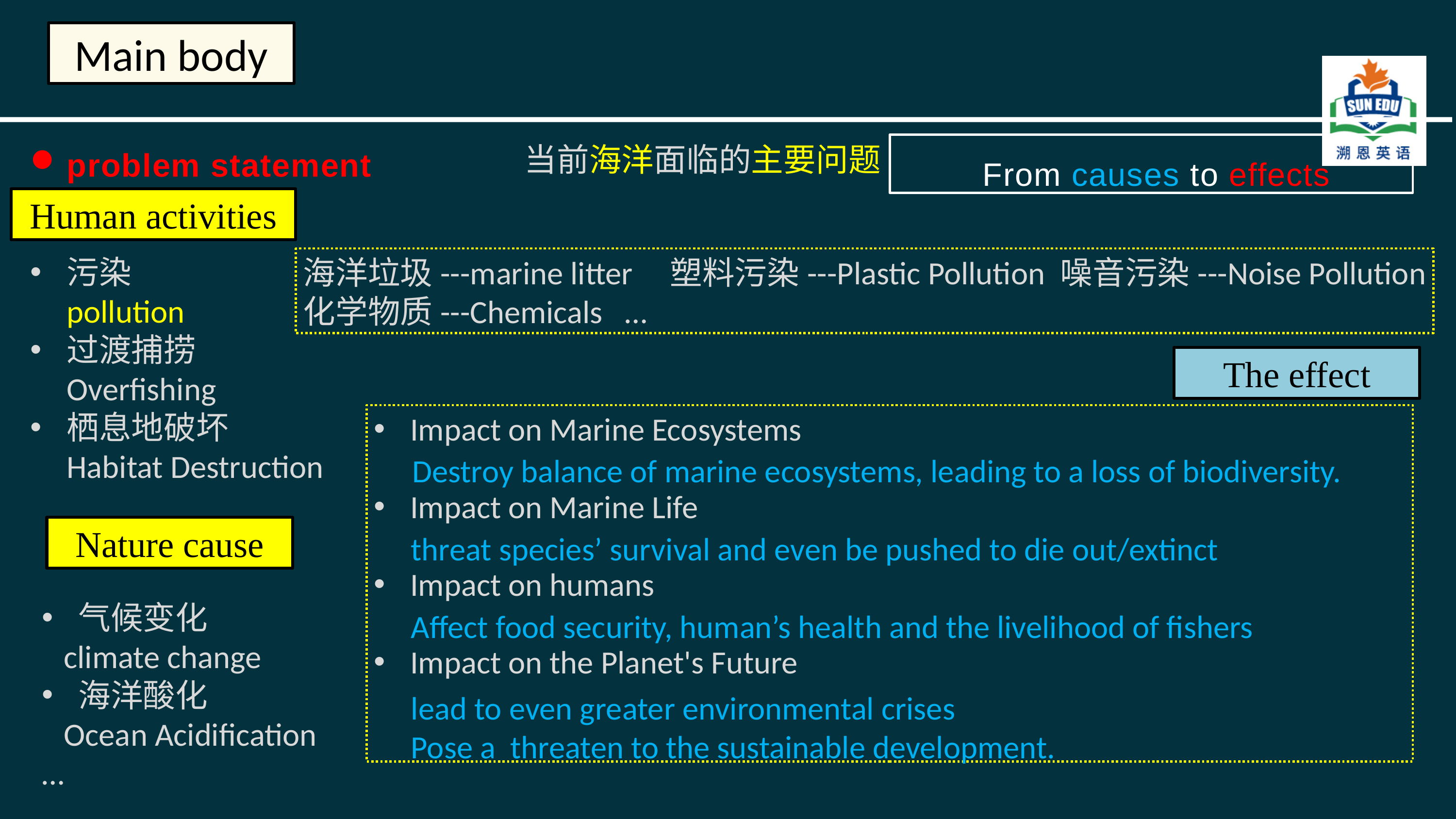

Main body

 From causes to effects
当前海洋面临的主要问题
problem statement
Human activities
污染
     pollution
过渡捕捞
     Overfishing
栖息地破坏
     Habitat Destruction
海洋垃圾---marine litter    塑料污染---Plastic Pollution 噪音污染---Noise Pollution
化学物质---Chemicals   …
The effect
Impact on Marine Ecosystems

Impact on Marine Life

Impact on humans

Impact on the Planet's Future

Destroy balance of marine ecosystems, leading to a loss of biodiversity.
Nature cause
threat species’ survival and even be pushed to die out/extinct
气候变化
   climate change
海洋酸化
   Ocean Acidification
…
Affect food security, human’s health and the livelihood of fishers
lead to even greater environmental crises
Pose a  threaten to the sustainable development.